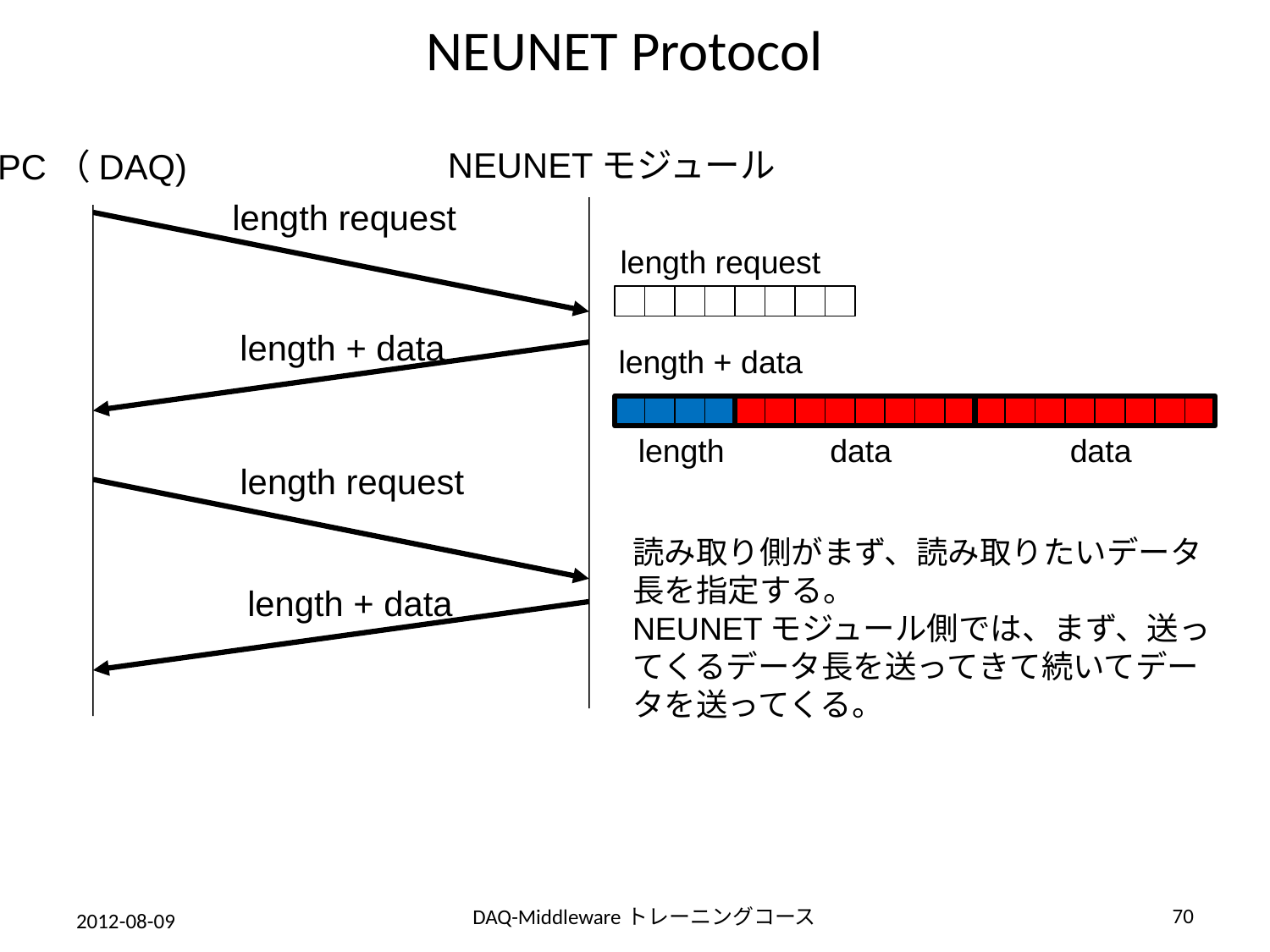

# NEUNET Protocol
NEUNETモジュール
PC（DAQ)
length request

length + data

length request

length + data

length request

length + data

length
data
data
読み取り側がまず、読み取りたいデータ長を指定する。
NEUNETモジュール側では、まず、送ってくるデータ長を送ってきて続いてデータを送ってくる。
70
DAQ-Middlewareトレーニングコース
2012-08-09